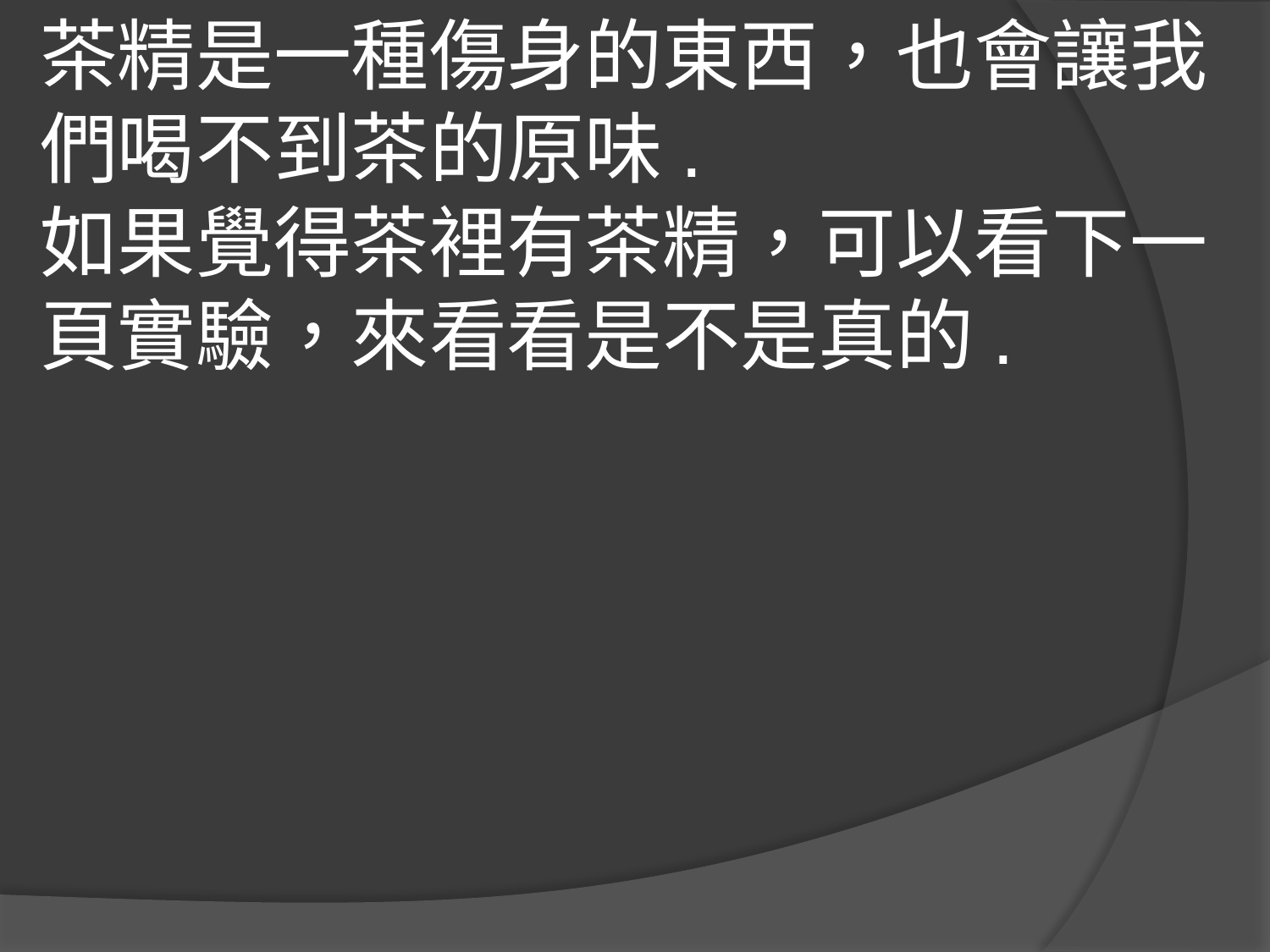

# 茶精是一種傷身的東西，也會讓我們喝不到茶的原味. 如果覺得茶裡有茶精，可以看下一頁實驗，來看看是不是真的.